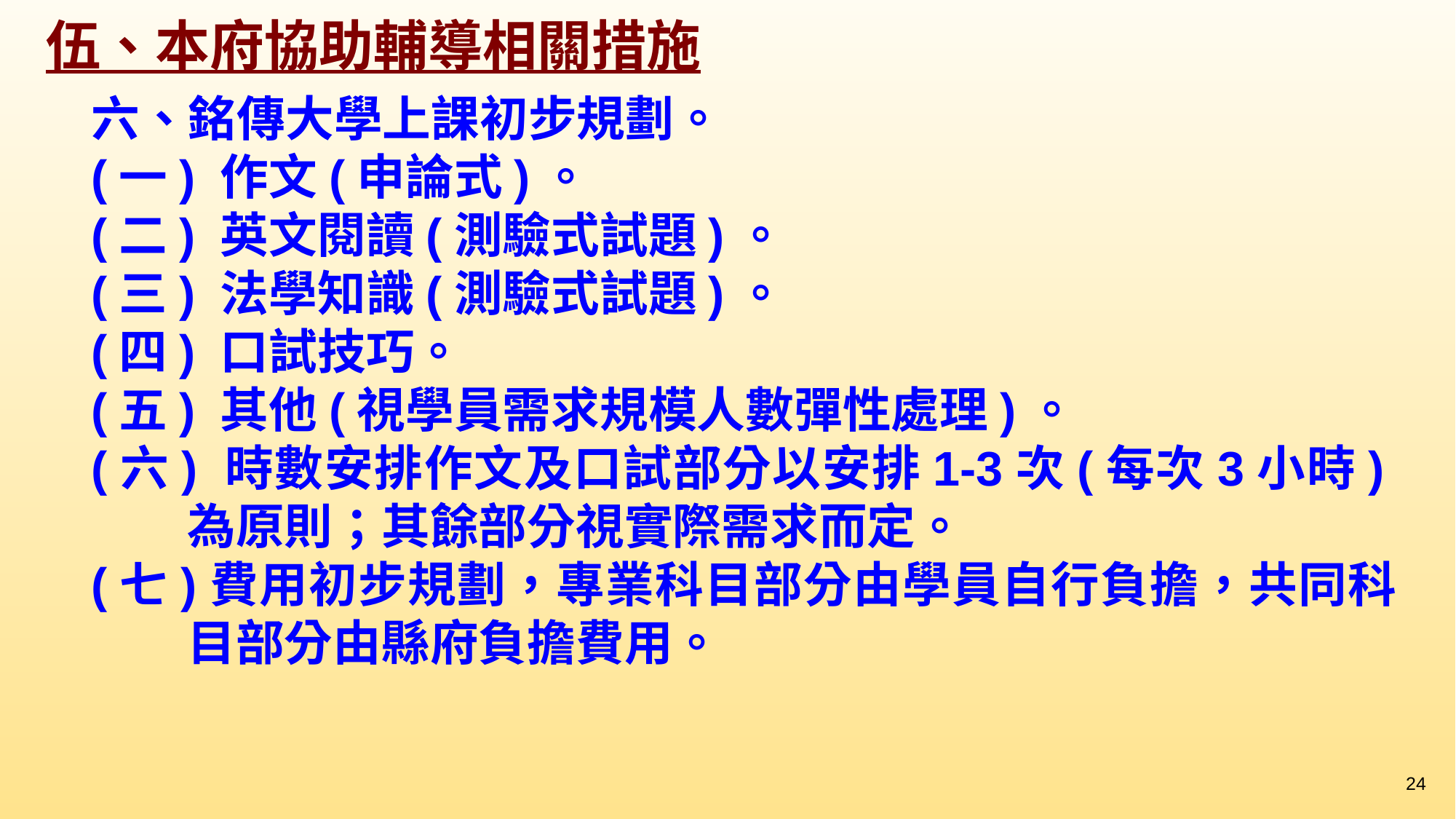

伍、本府協助輔導相關措施
六、銘傳大學上課初步規劃。
(一) 作文(申論式)。
(二) 英文閱讀(測驗式試題)。
(三) 法學知識(測驗式試題)。
(四) 口試技巧。
(五) 其他(視學員需求規模人數彈性處理)。
(六) 時數安排作文及口試部分以安排1-3次(每次3小時)為原則；其餘部分視實際需求而定。
(七)費用初步規劃，專業科目部分由學員自行負擔，共同科目部分由縣府負擔費用。

24